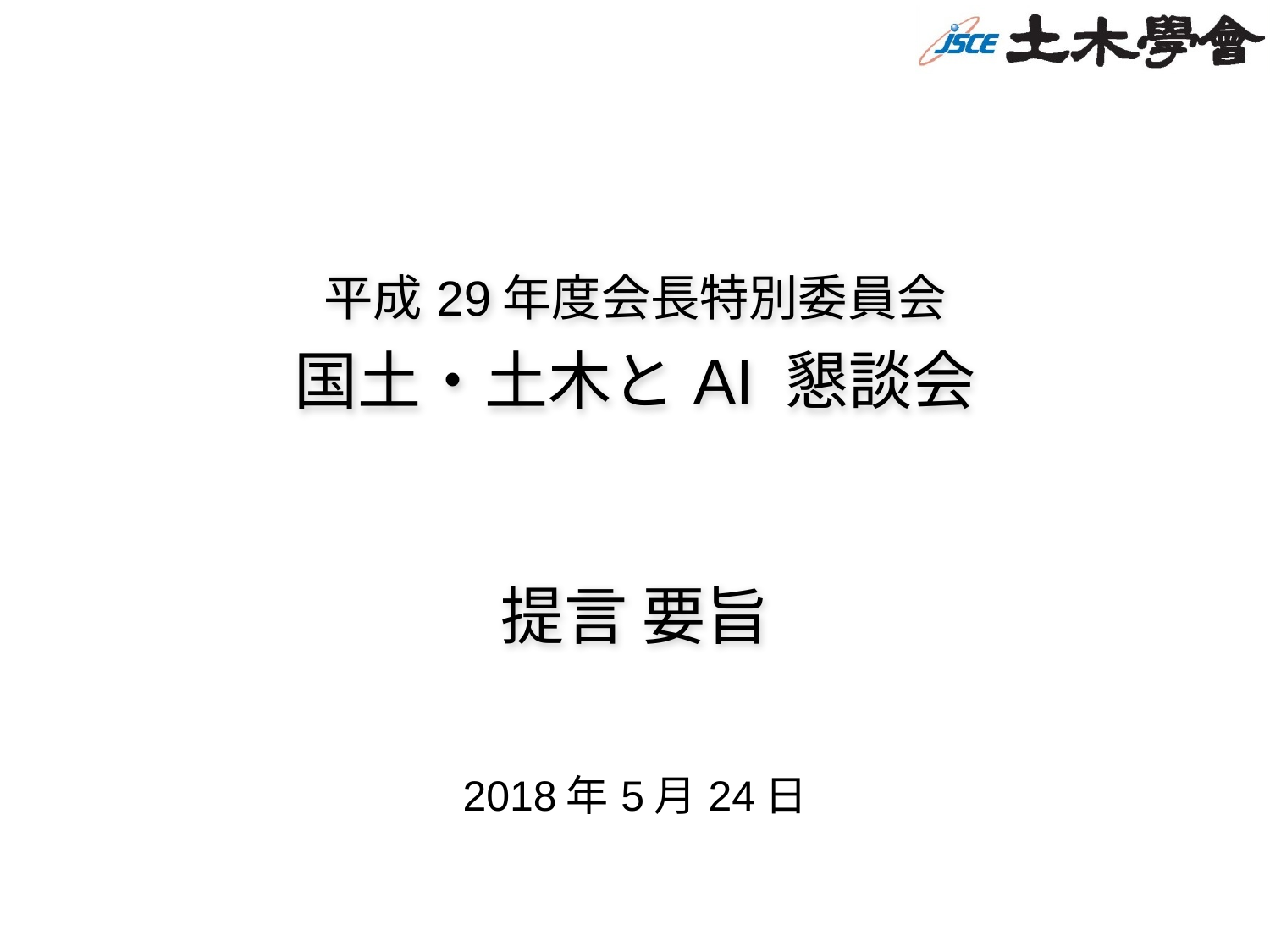

# 平成29年度会長特別委員会 国土・土木とAI 懇談会 提言 要旨
2018年5月24日